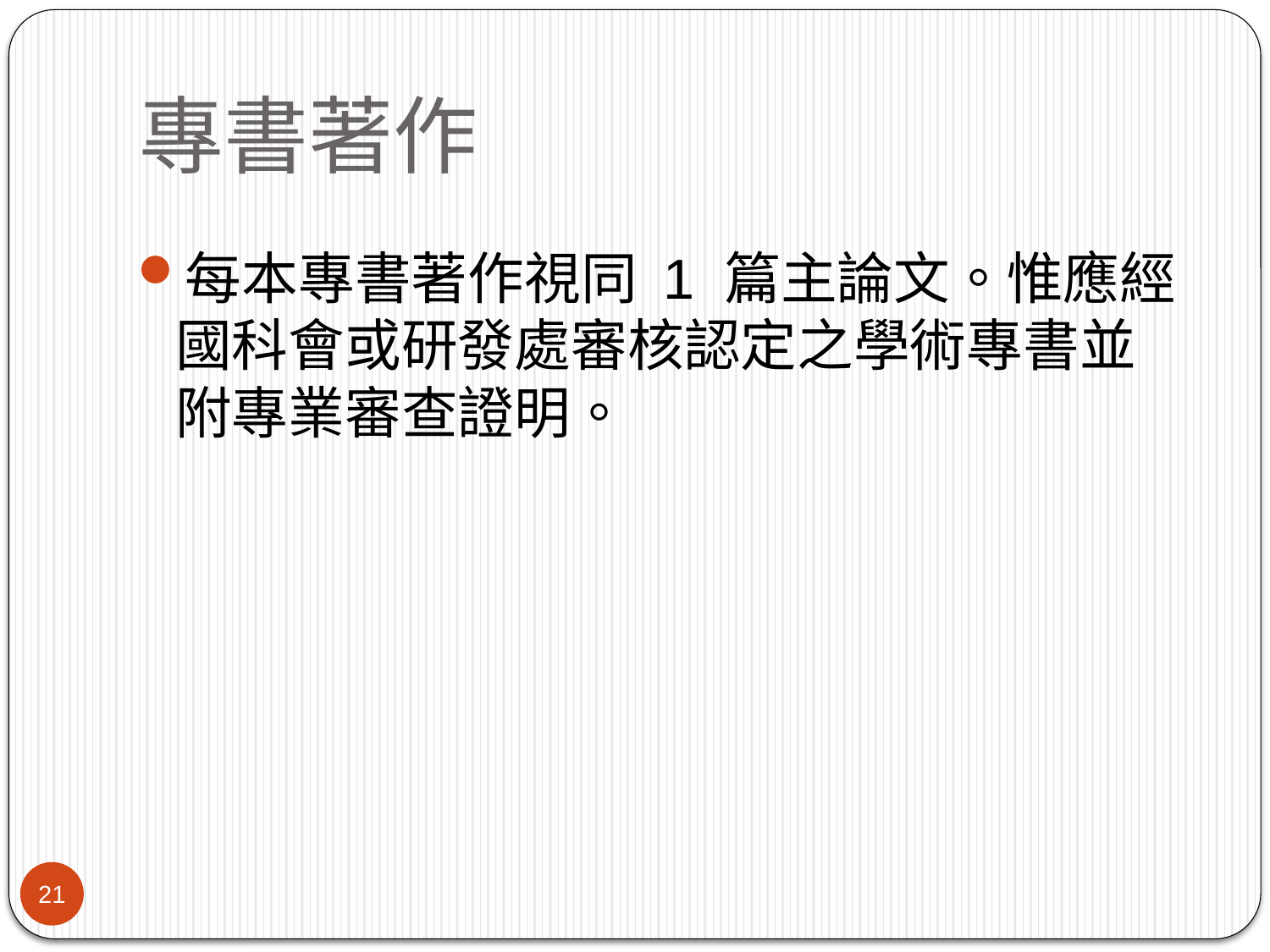

# 專書著作
每本專書著作視同 1 篇主論文。惟應經國科會或研發處審核認定之學術專書並附專業審查證明。

21